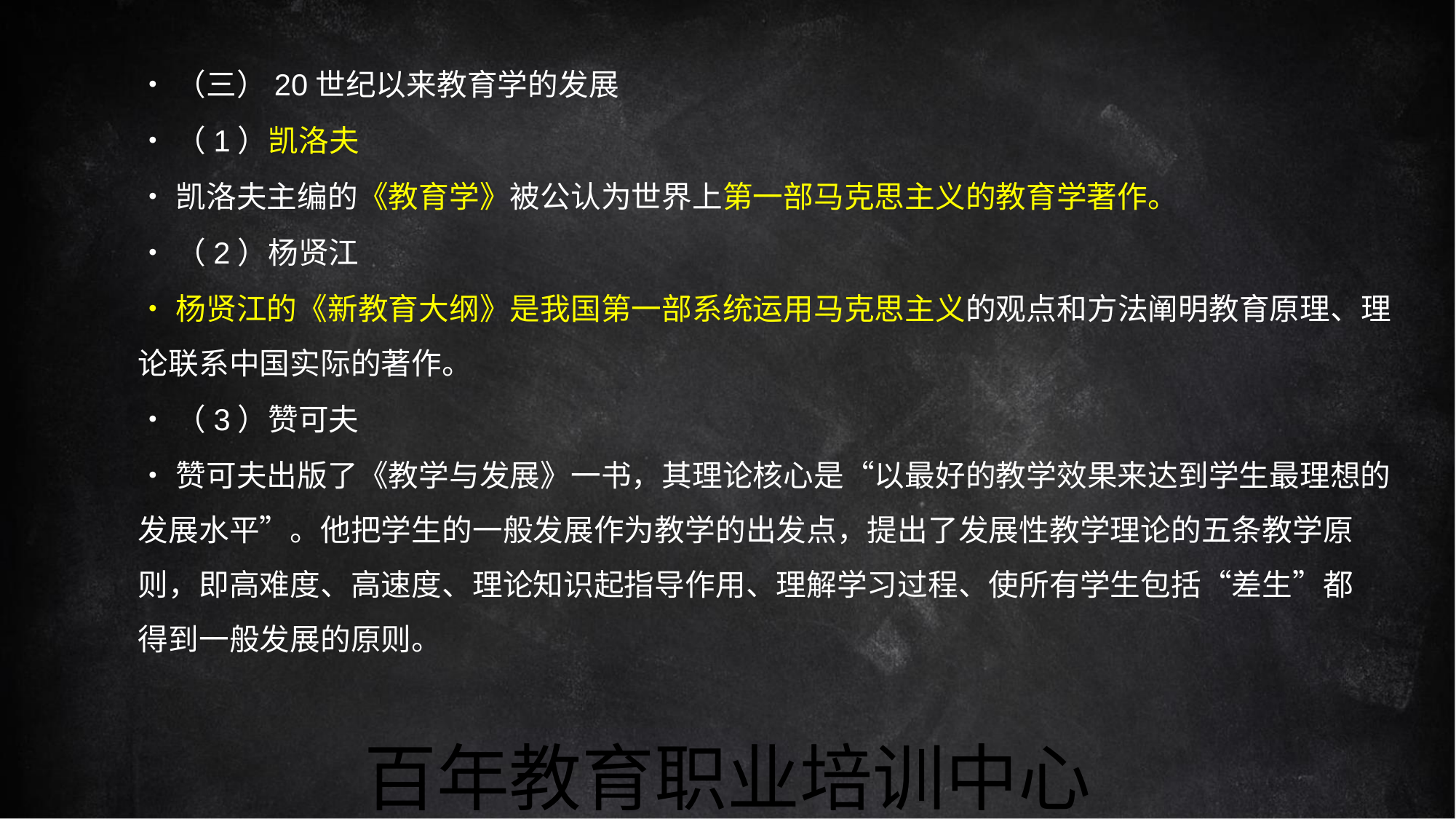

•（三）20世纪以来教育学的发展
•（1）凯洛夫
•凯洛夫主编的《教育学》被公认为世界上第一部马克思主义的教育学著作。
•（2）杨贤江
•杨贤江的《新教育大纲》是我国第一部系统运用马克思主义的观点和方法阐明教育原理、理
论联系中国实际的著作。
•（3）赞可夫
•赞可夫出版了《教学与发展》一书，其理论核心是“以最好的教学效果来达到学生最理想的
发展水平”。他把学生的一般发展作为教学的出发点，提出了发展性教学理论的五条教学原
则，即高难度、高速度、理论知识起指导作用、理解学习过程、使所有学生包括“差生”都
得到一般发展的原则。
百年教育职业培训中心